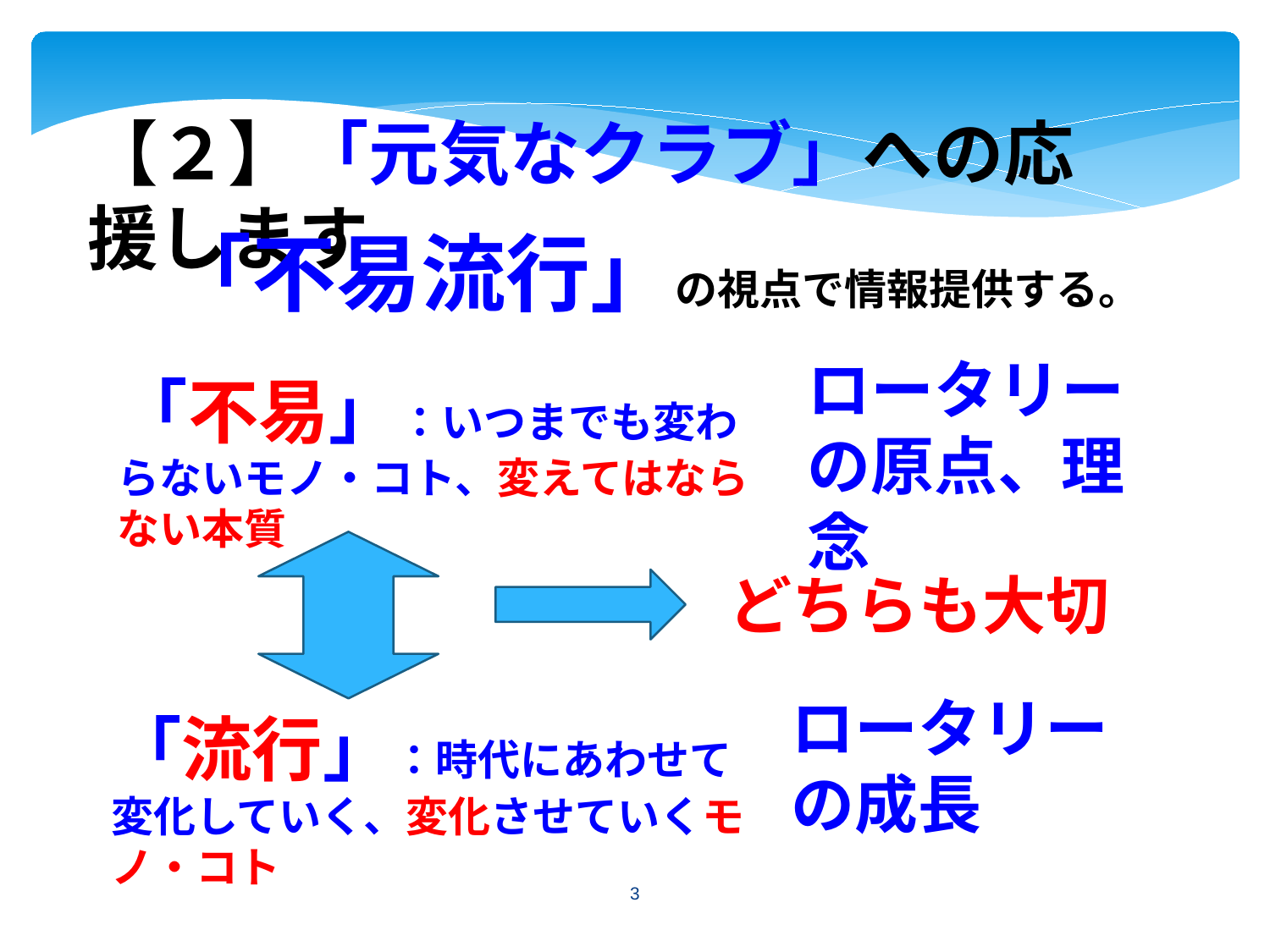

【２】「元気なクラブ」への応援します
「不易流行」の視点で情報提供する。
ロータリーの原点、理念
「不易」：いつまでも変わらないモノ・コト、変えてはならない本質

どちらも大切

ロータリーの成長
「流行」：時代にあわせて変化していく、変化させていくモノ・コト
3